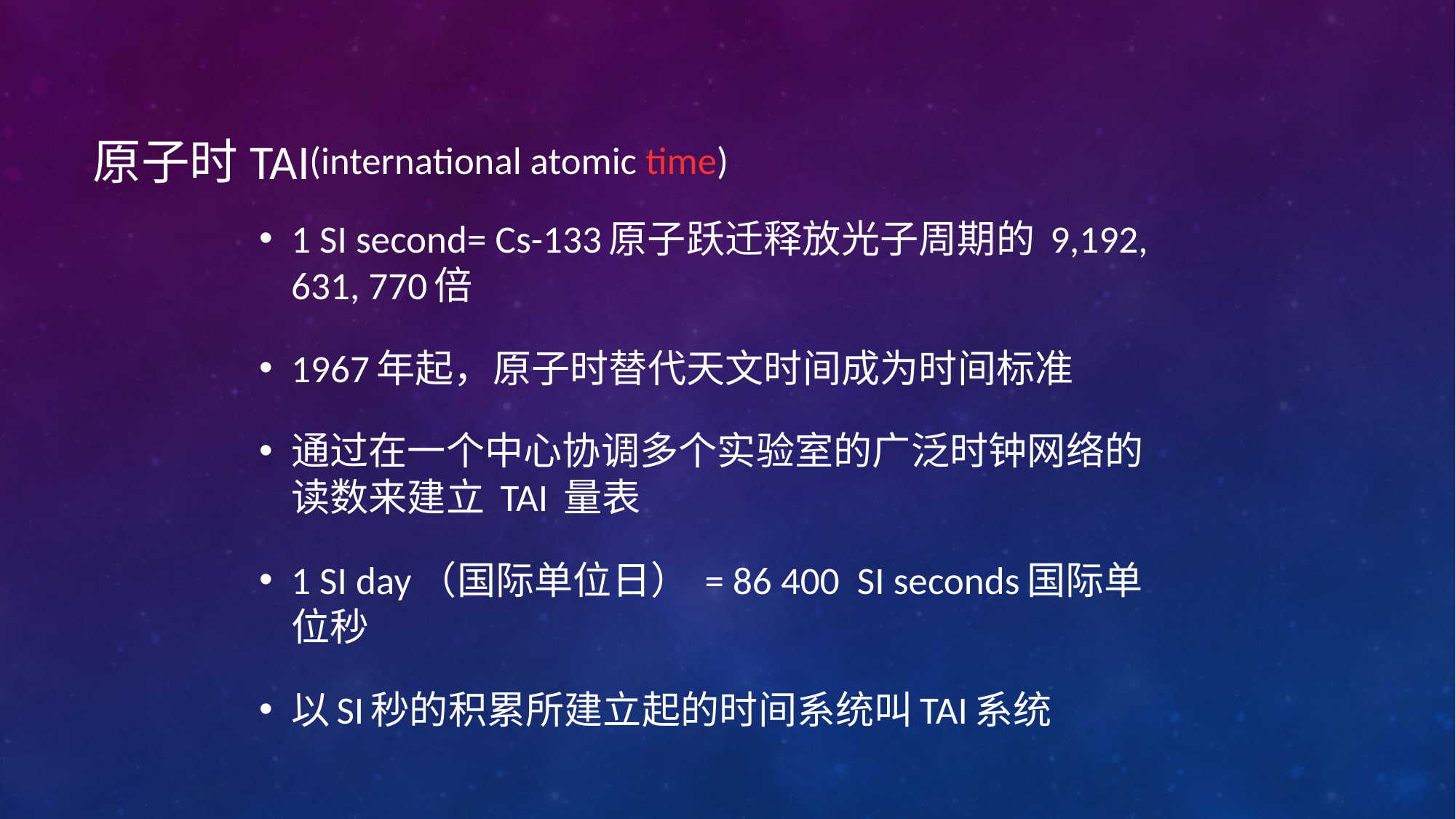

# 原子时TAI
(international atomic time)
1 SI second= Cs-133原子跃迁释放光子周期的 9,192, 631, 770倍
1967年起，原子时替代天文时间成为时间标准
通过在一个中心协调多个实验室的广泛时钟网络的读数来建立 TAI 量表
1 SI day（国际单位日） = 86 400  SI seconds国际单位秒
以SI秒的积累所建立起的时间系统叫TAI系统